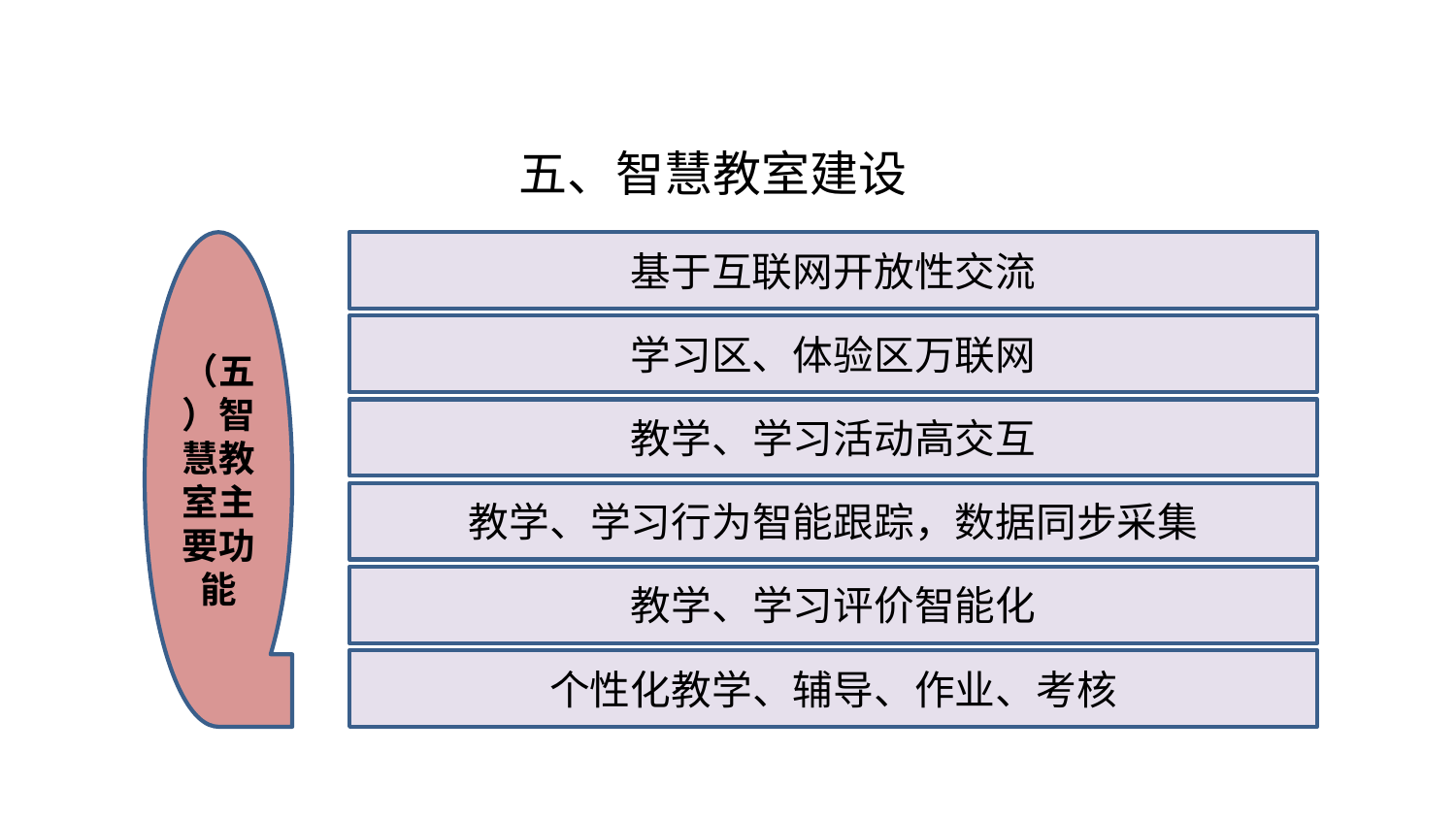

# 五、智慧教室建设
（五）智慧教室主要功能
基于互联网开放性交流
学习区、体验区万联网
教学、学习活动高交互
教学、学习行为智能跟踪，数据同步采集
教学、学习评价智能化
个性化教学、辅导、作业、考核